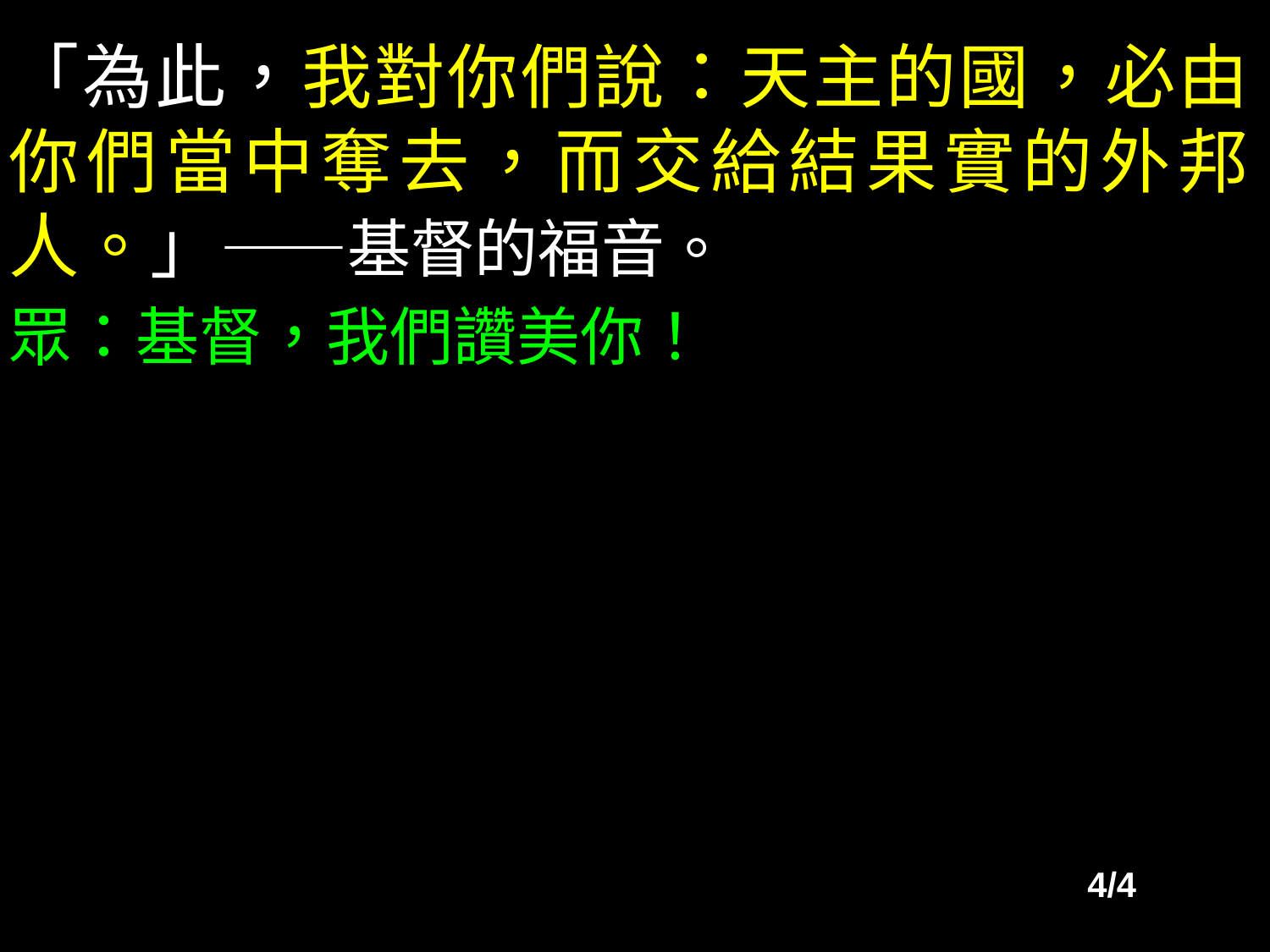

「為此，我對你們說：天主的國，必由你們當中奪去，而交給結果實的外邦人。」——基督的福音。
眾：基督，我們讚美你！

4/4